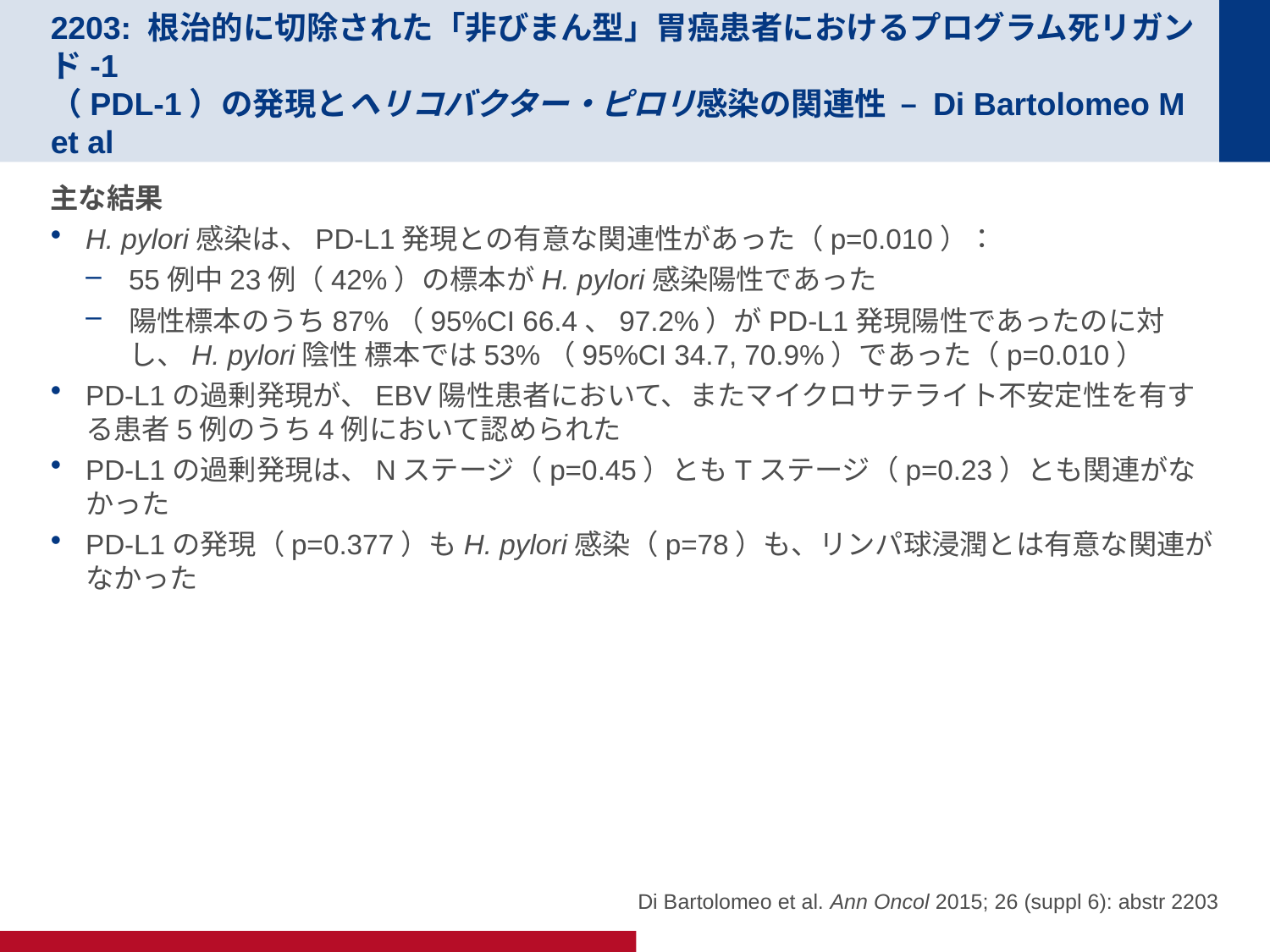

# 2203: 根治的に切除された「非びまん型」胃癌患者におけるプログラム死リガンド-1 （PDL-1）の発現とヘリコバクター・ピロリ感染の関連性  – Di Bartolomeo M et al
主な結果
H. pylori感染は、PD-L1発現との有意な関連性があった（p=0.010）：
55例中23例（42%）の標本がH. pylori感染陽性であった
陽性標本のうち87%（95%CI 66.4、97.2%）がPD-L1発現陽性であったのに対し、H. pylori陰性 標本では53%（95%CI 34.7, 70.9%）であった（p=0.010）
PD-L1の過剰発現が、EBV陽性患者において、またマイクロサテライト不安定性を有する患者5例のうち4例において認められた
PD-L1の過剰発現は、Nステージ（p=0.45）ともTステージ（p=0.23）とも関連がなかった
PD-L1の発現（p=0.377）もH. pylori感染（p=78）も、リンパ球浸潤とは有意な関連がなかった

Di Bartolomeo et al. Ann Oncol 2015; 26 (suppl 6): abstr 2203